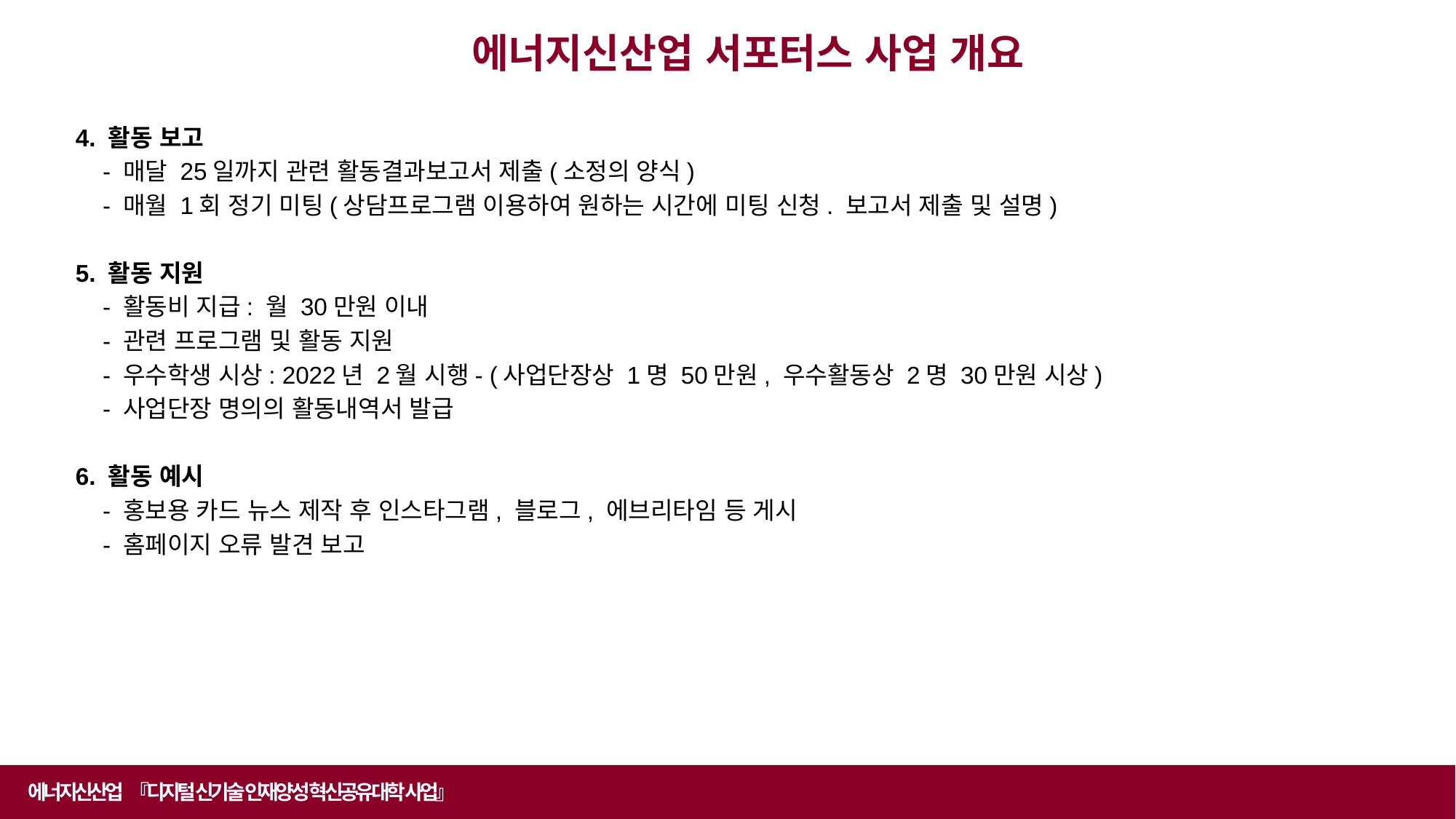

에너지신산업 서포터스 사업 개요
4. 활동 보고
    - 매달 25일까지 관련 활동결과보고서 제출(소정의 양식)
    - 매월 1회 정기 미팅(상담프로그램 이용하여 원하는 시간에 미팅 신청. 보고서 제출 및 설명)

5. 활동 지원
    - 활동비 지급: 월 30만원 이내
    - 관련 프로그램 및 활동 지원
    - 우수학생 시상: 2022년 2월 시행- (사업단장상 1명 50만원, 우수활동상 2명 30만원 시상)
    - 사업단장 명의의 활동내역서 발급

6. 활동 예시
    - 홍보용 카드 뉴스 제작 후 인스타그램, 블로그, 에브리타임 등 게시
    - 홈페이지 오류 발견 보고